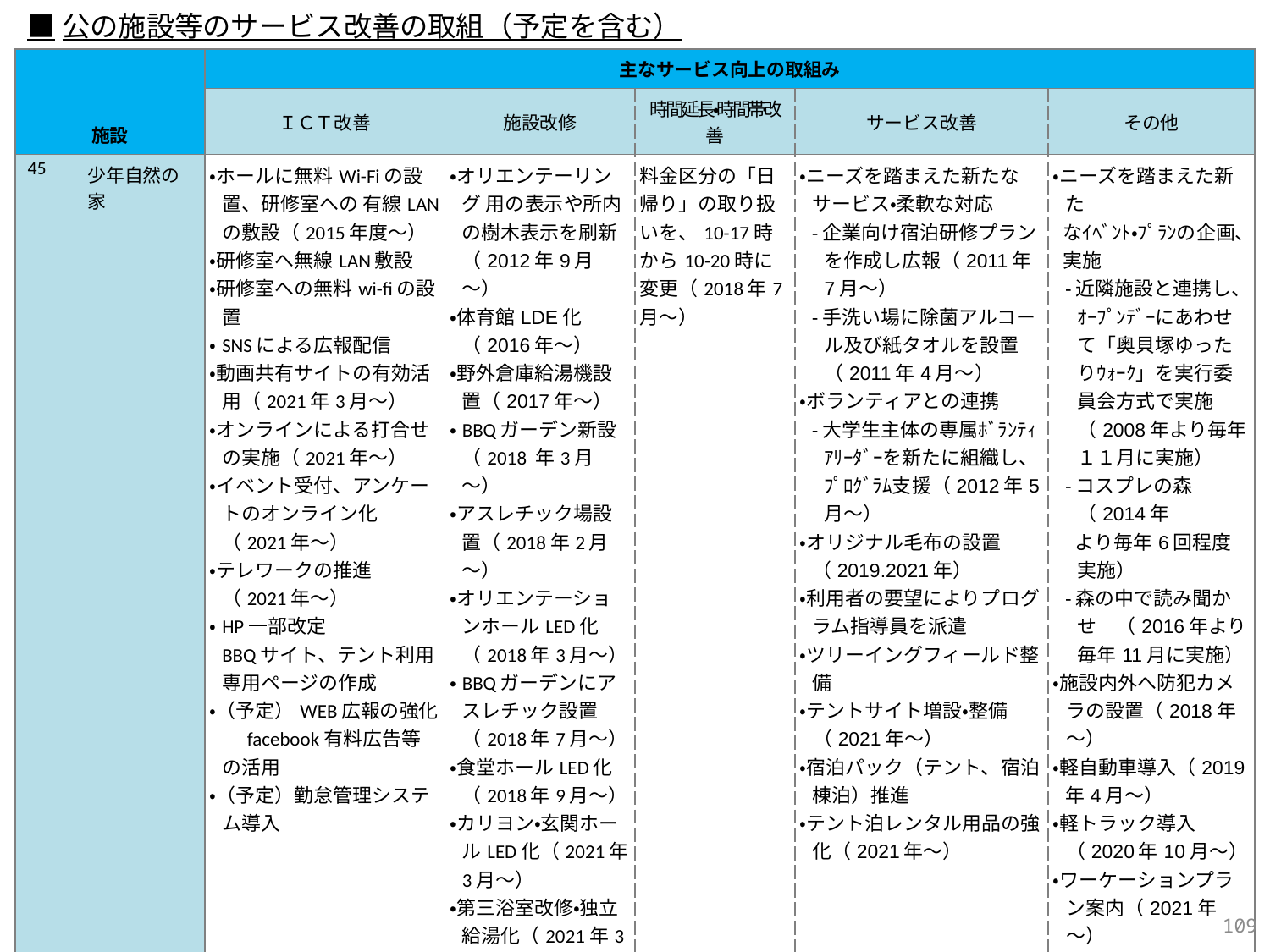

■公の施設等のサービス改善の取組（予定を含む）
| 施設 |  | 主なサービス向上の取組み |  |  |  |  |
| --- | --- | --- | --- | --- | --- | --- |
|  |  | ＩＣＴ改善 | 施設改修 | 時間延長・時間帯改善 | サービス改善 | その他 |
| 45 | 少年自然の家 | ・ホールに無料Wi-Fiの設置、研修室への 有線LANの敷設（2015年度～） ・研修室へ無線LAN敷設 ・研修室への無料wi-fiの設置 ・SNSによる広報配信 ・動画共有サイトの有効活用（2021年3月～） ・オンラインによる打合せの実施（2021年～） ・イベント受付、アンケートのオンライン化（2021年～） ・テレワークの推進 （2021年～） ・HP一部改定 BBQサイト、テント利用専用ページの作成 ・（予定）WEB広報の強化　facebook有料広告等の活用 ・（予定）勤怠管理システム導入 | ・オリエンテーリング 用の表示や所内の樹木表示を刷新（2012年9月～） ・体育館LDE化（2016年～） ・野外倉庫給湯機設置（2017年～） ・BBQガーデン新設（2018 年3月～） ・アスレチック場設置（2018年2月～） ・オリエンテーションホールLED化（2018年3月～） ・BBQガーデンにアスレチック設置（2018年7月～） ・食堂ホールLED化（2018年9月～） ・カリヨン・玄関ホールLED化（2021年3月～） ・第三浴室改修・独立給湯化（2021年3月～） ・スイングベル修理（2022年4月～） ・アスレチック遊具増設（2022年5月～） | 料金区分の「日帰り」の取り扱いを、10-17時から10-20時に変更（2018年7月～） | ・ニーズを踏まえた新たな サービス・柔軟な対応 -企業向け宿泊研修プランを作成し広報（2011年7月～） -手洗い場に除菌アルコール及び紙タオルを設置（2011年4月～） ・ボランティアとの連携 -大学生主体の専属ﾎﾞﾗﾝﾃｨｱﾘｰﾀﾞｰを新たに組織し、ﾌﾟﾛｸﾞﾗﾑ支援（2012年5月～） ・オリジナル毛布の設置（2019.2021年） ・利用者の要望によりプログラム指導員を派遣 ・ツリーイングフィールド整備 ・テントサイト増設・整備（2021年～） ・宿泊パック（テント、宿泊棟泊）推進 ・テント泊レンタル用品の強化（2021年～） | ・ニーズを踏まえた新た なｲﾍﾞﾝﾄ・ﾌﾟﾗﾝの企画、 実施 -近隣施設と連携し、ｵｰﾌﾟﾝﾃﾞｰにあわせて「奥貝塚ゆったりｳｫｰｸ」を実行委員会方式で実施 （2008年より毎年１１月に実施） -コスプレの森（2014年 より毎年6回程度実施） -森の中で読み聞かせ　（2016年より毎年11月に実施） ・施設内外へ防犯カメラの設置（2018年～） ・軽自動車導入（2019年4月～） ・軽トラック導入（2020年10月～） ・ワーケーションプラン案内（2021年～） ・女子ソロキャン実施（2021年～） |
109